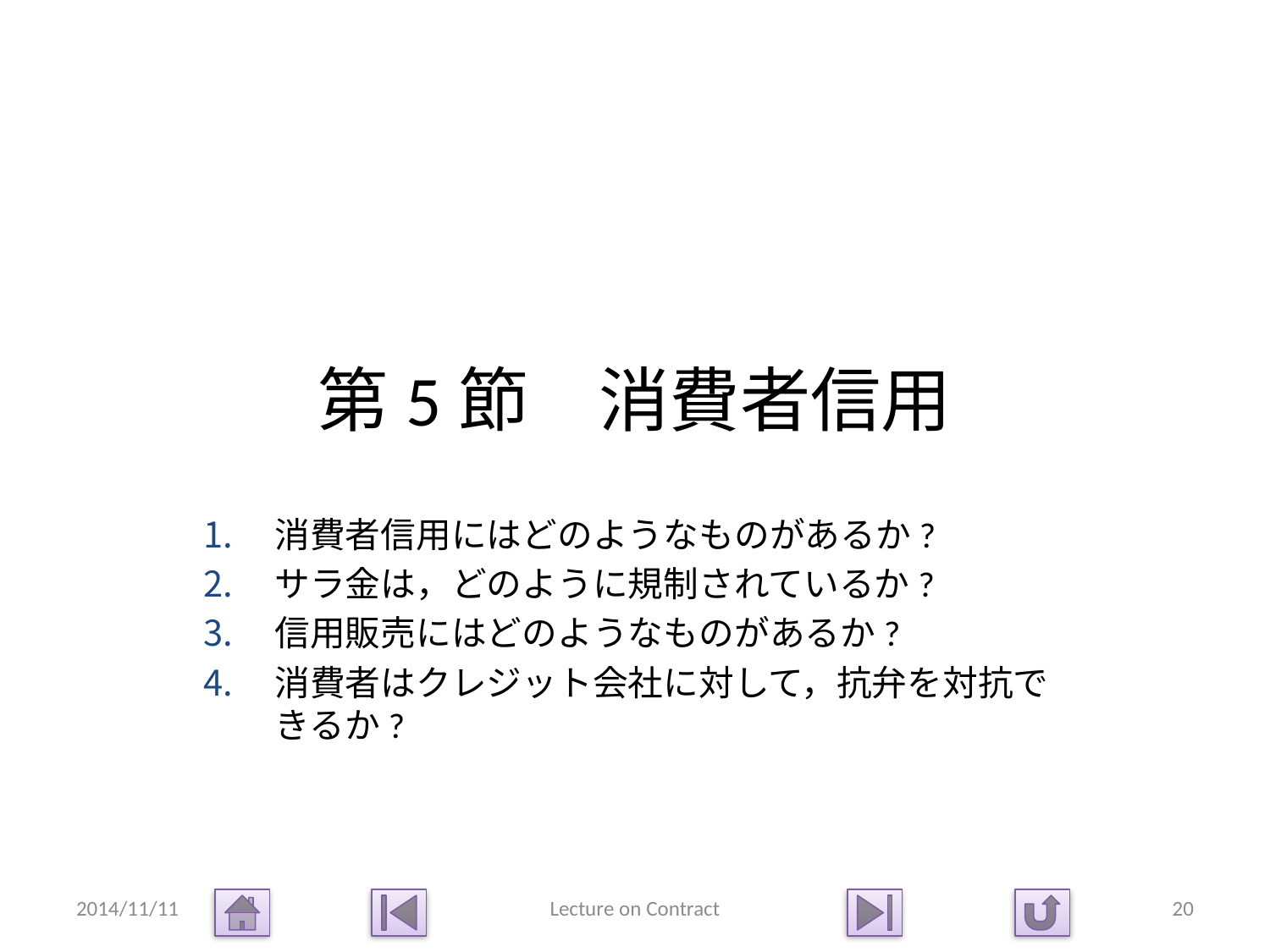

# 第5節　消費者信用
消費者信用にはどのようなものがあるか?
サラ金は，どのように規制されているか?
信用販売にはどのようなものがあるか?
消費者はクレジット会社に対して，抗弁を対抗できるか?
2014/11/11
Lecture on Contract
20